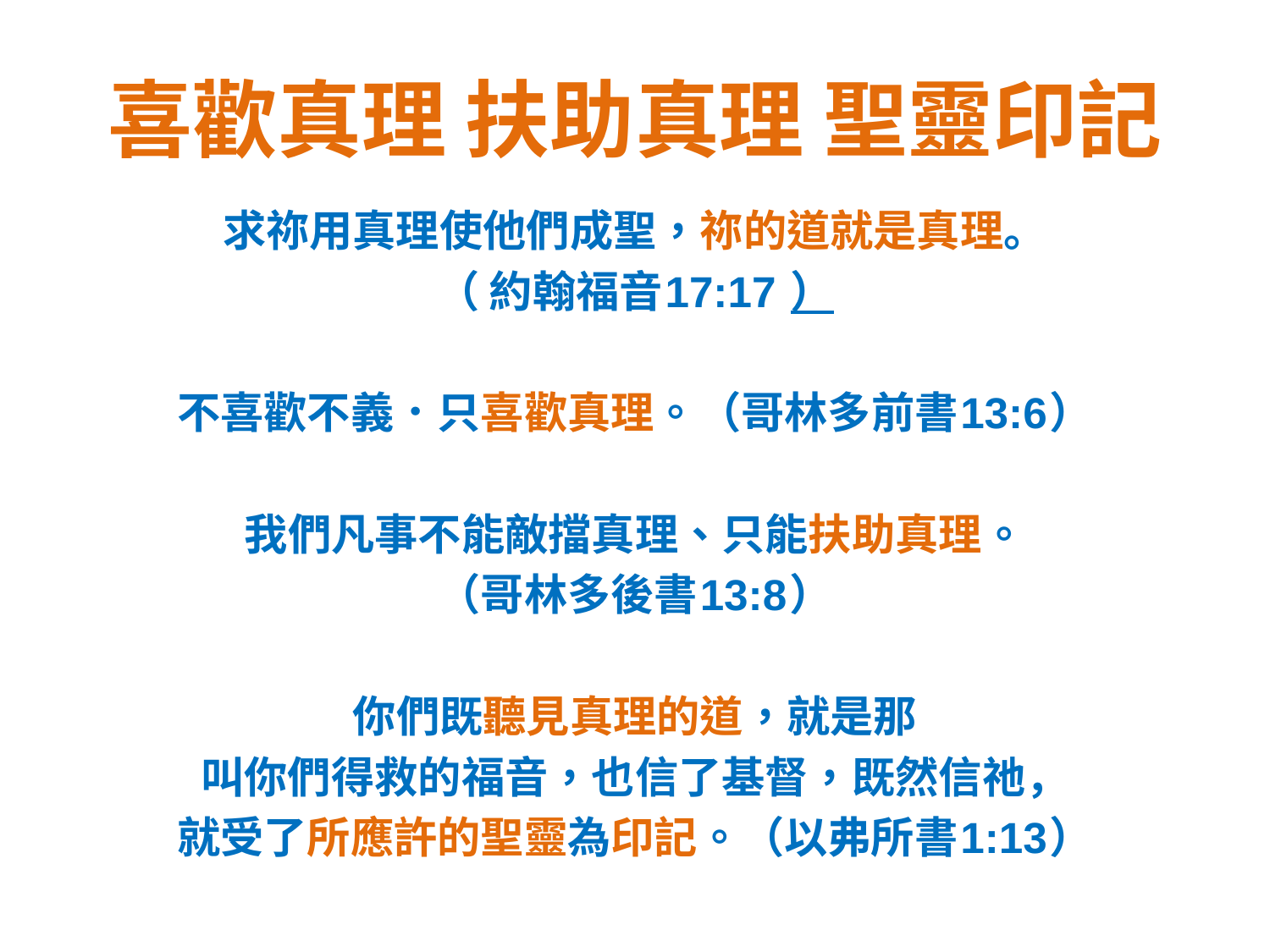

# 喜歡真理 扶助真理 聖靈印記
求祢用真理使他們成聖，祢的道就是真理。
（ 約翰福音17:17 ）

不喜歡不義．只喜歡真理。（哥林多前書13:6）

我們凡事不能敵擋真理、只能扶助真理。
（哥林多後書13:8）

你們既聽見真理的道，就是那
叫你們得救的福音，也信了基督，既然信祂，
就受了所應許的聖靈為印記。（以弗所書1:13）